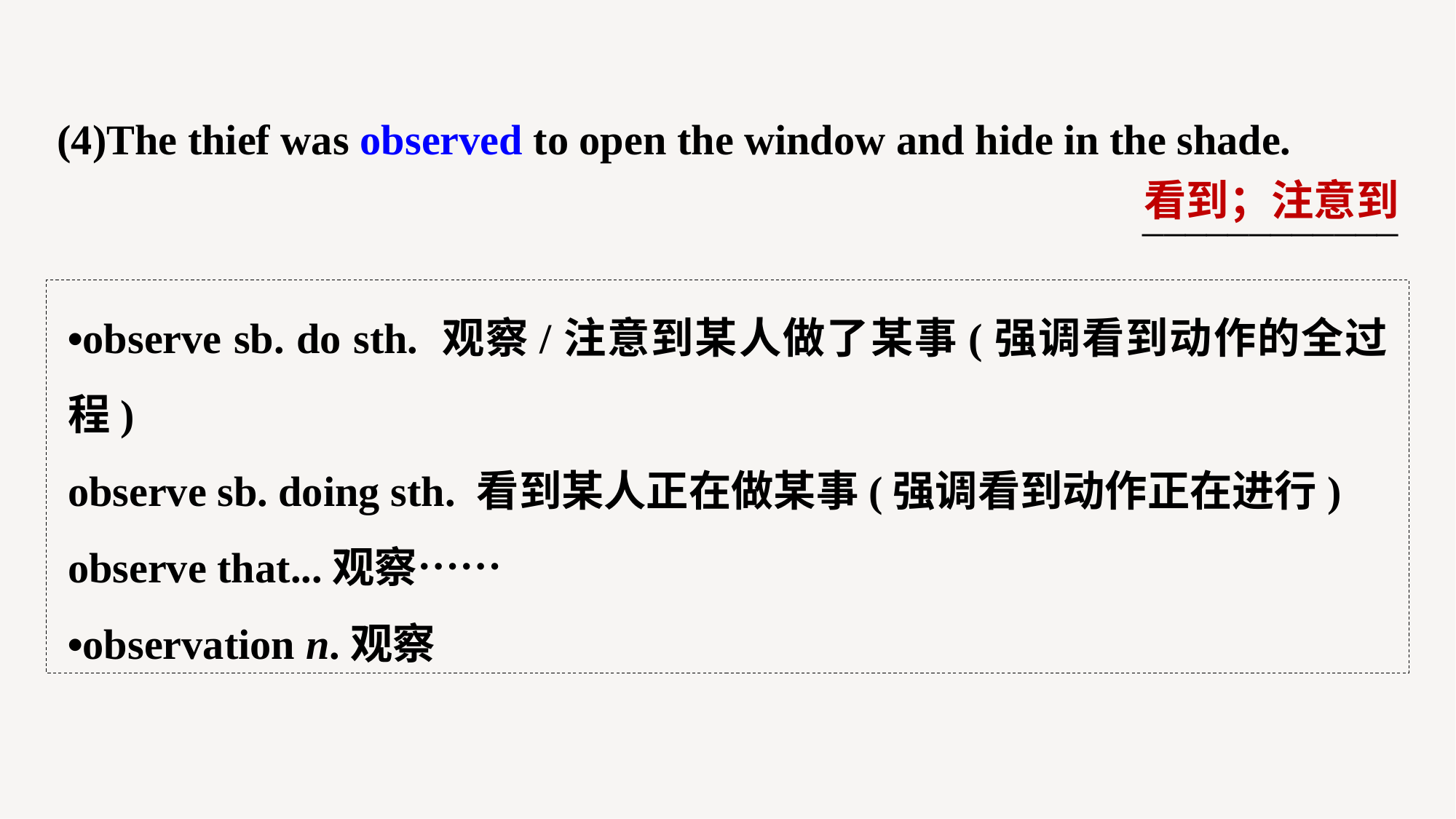

(4)The thief was observed to open the window and hide in the shade.
____________
看到；注意到
•observe sb. do sth. 观察/注意到某人做了某事(强调看到动作的全过程)
observe sb. doing sth. 看到某人正在做某事(强调看到动作正在进行)
observe that...观察……
•observation n.观察